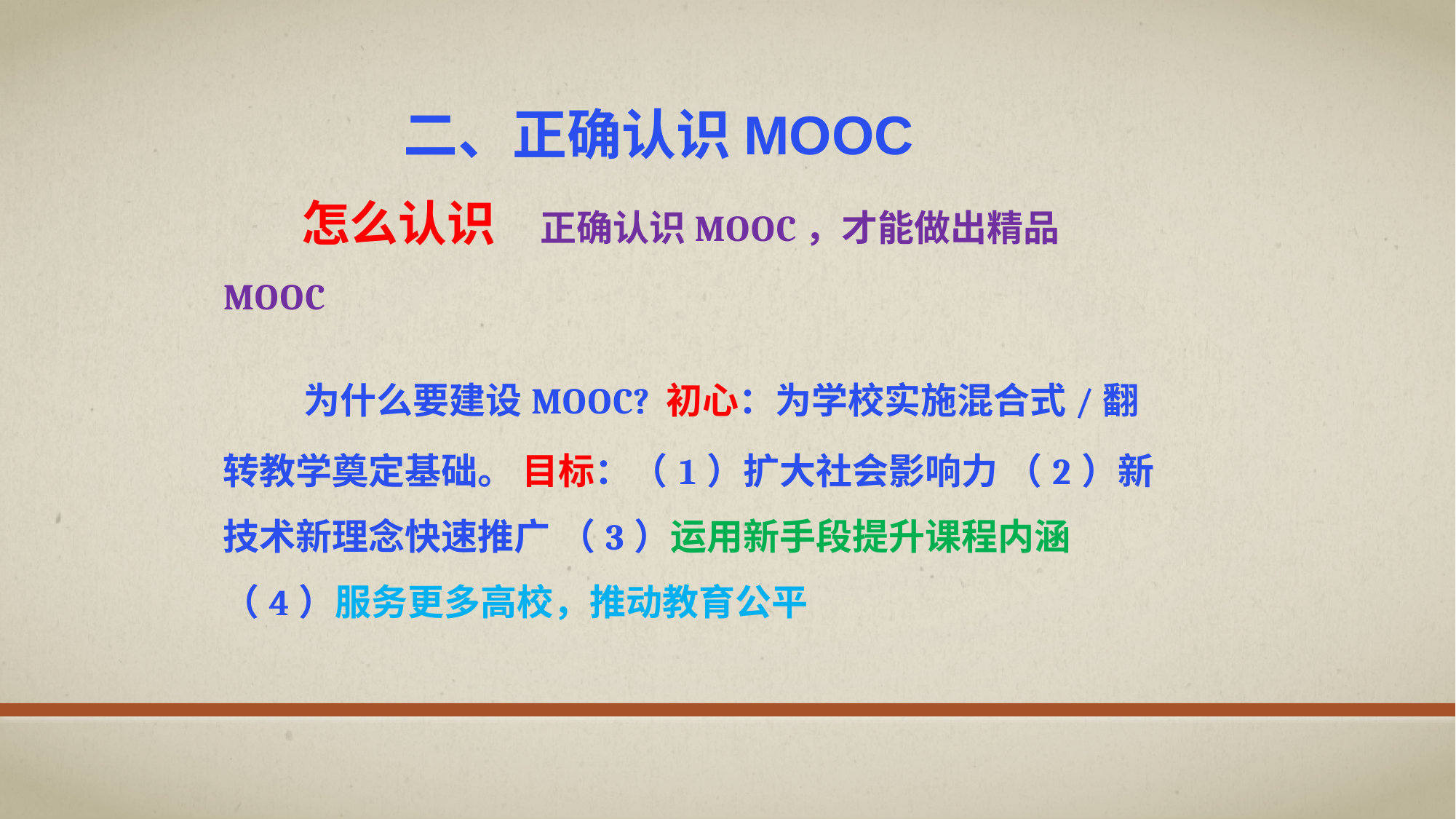

二、正确认识MOOC
# 怎么认识    正确认识MOOC，才能做出精品MOOC 为什么要建设MOOC? 初心：为学校实施混合式/翻转教学奠定基础。 目标：（1）扩大社会影响力 （2）新技术新理念快速推广 （3）运用新手段提升课程内涵 （4）服务更多高校，推动教育公平